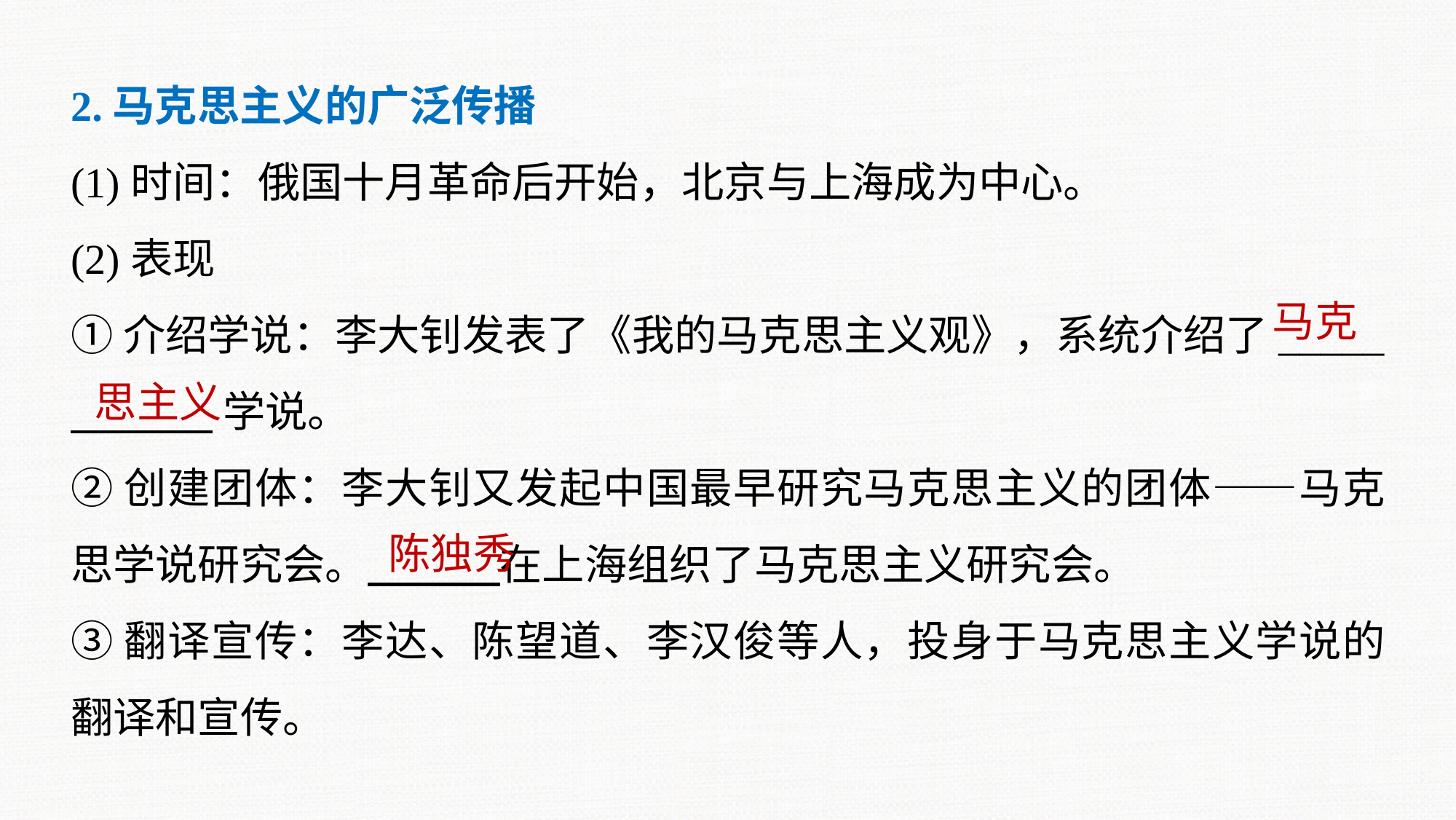

2.马克思主义的广泛传播
(1)时间：俄国十月革命后开始，北京与上海成为中心。
(2)表现
①介绍学说：李大钊发表了《我的马克思主义观》，系统介绍了_____
               学说。
②创建团体：李大钊又发起中国最早研究马克思主义的团体——马克思学说研究会。              在上海组织了马克思主义研究会。
③翻译宣传：李达、陈望道、李汉俊等人，投身于马克思主义学说的翻译和宣传。
马克
思主义
陈独秀